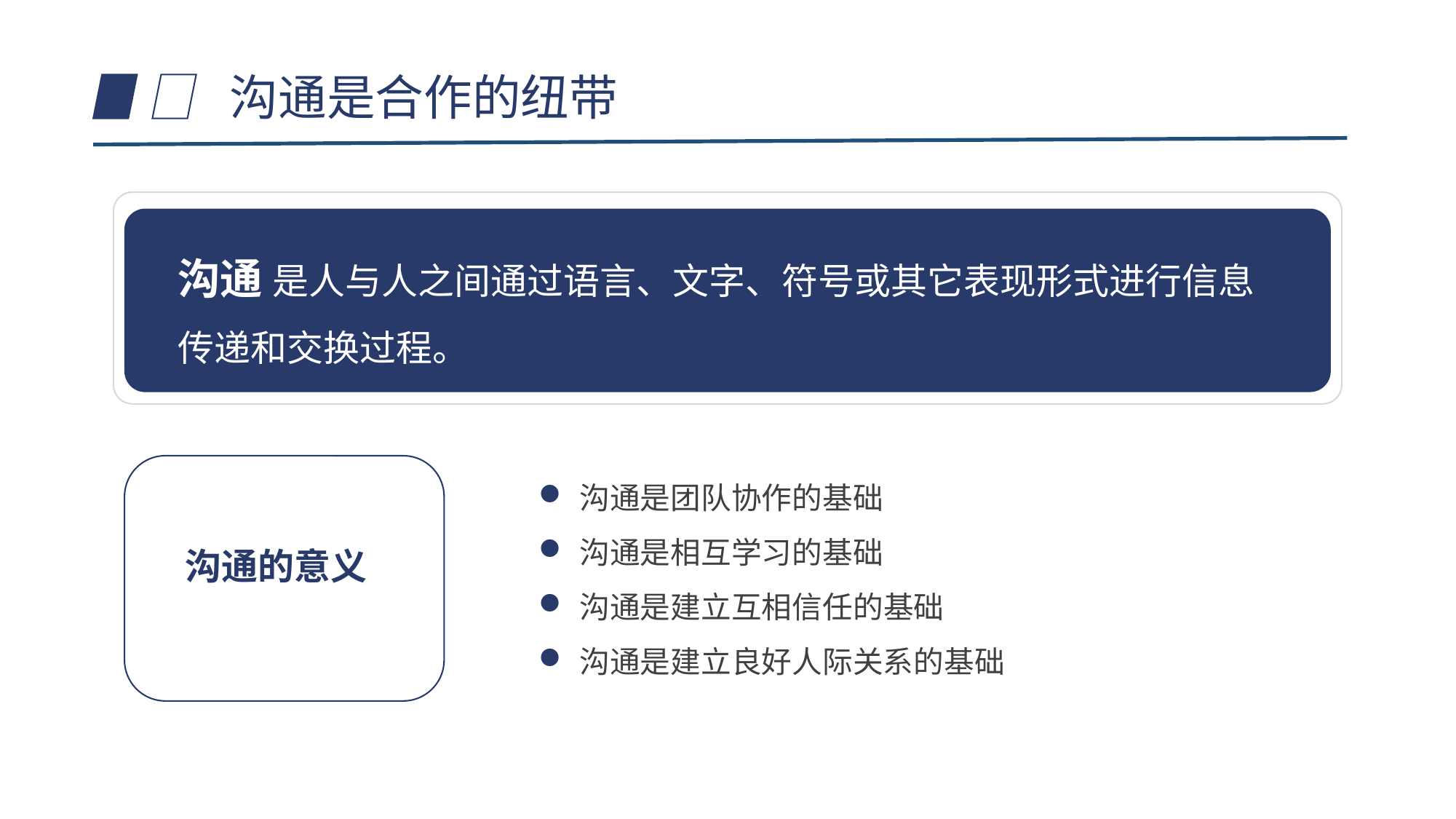

沟通是合作的纽带

沟通 是人与人之间通过语言、文字、符号或其它表现形式进行信息传递和交换过程。

沟通是团队协作的基础
沟通是相互学习的基础
沟通是建立互相信任的基础
沟通是建立良好人际关系的基础

沟通的意义